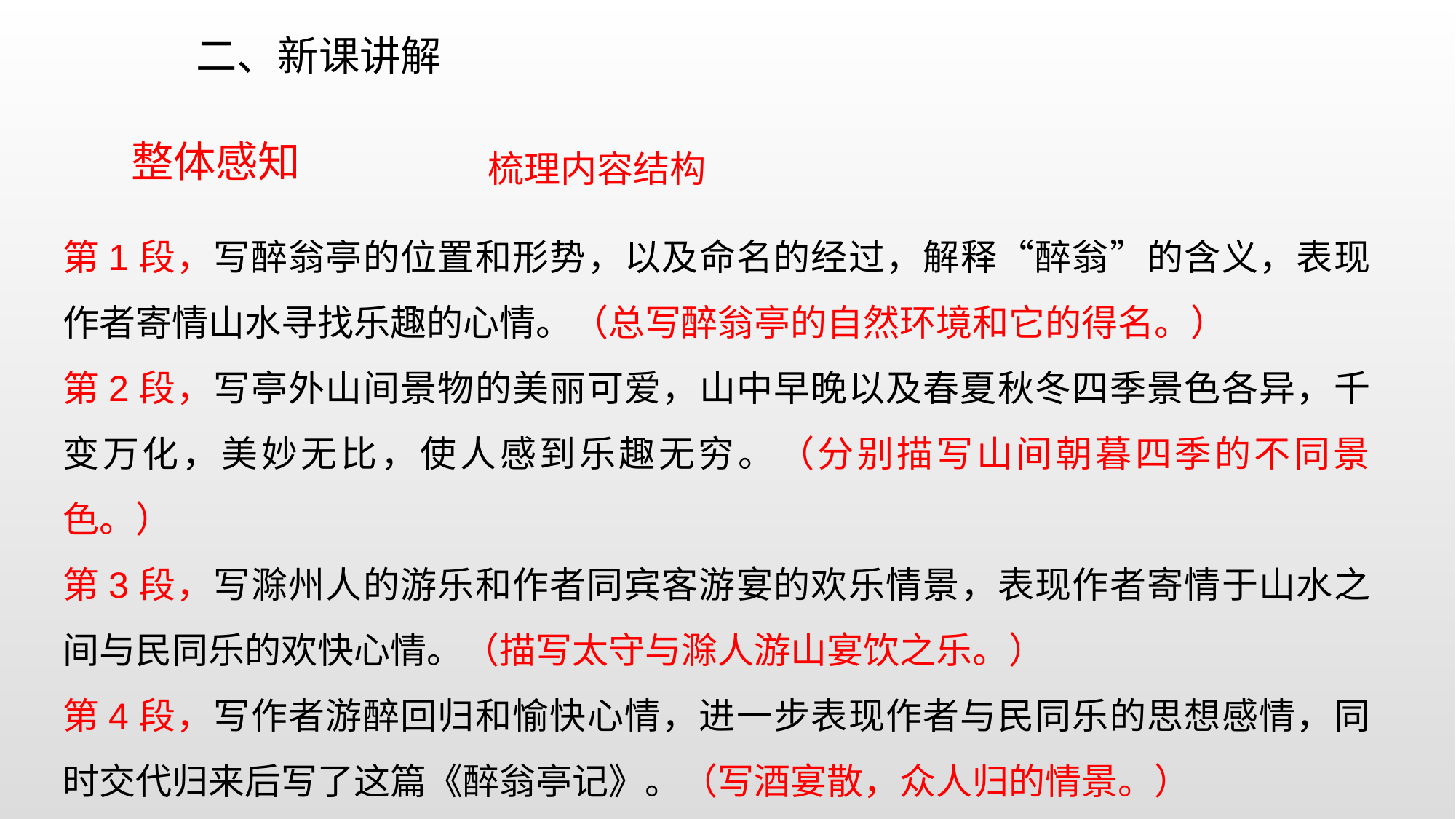

二、新课讲解

整体感知
梳理内容结构
第1段，写醉翁亭的位置和形势，以及命名的经过，解释“醉翁”的含义，表现作者寄情山水寻找乐趣的心情。（总写醉翁亭的自然环境和它的得名。）
第2段，写亭外山间景物的美丽可爱，山中早晚以及春夏秋冬四季景色各异，千变万化，美妙无比，使人感到乐趣无穷。（分别描写山间朝暮四季的不同景色。）
第3段，写滁州人的游乐和作者同宾客游宴的欢乐情景，表现作者寄情于山水之间与民同乐的欢快心情。（描写太守与滁人游山宴饮之乐。）
第4段，写作者游醉回归和愉快心情，进一步表现作者与民同乐的思想感情，同时交代归来后写了这篇《醉翁亭记》。（写酒宴散，众人归的情景。）